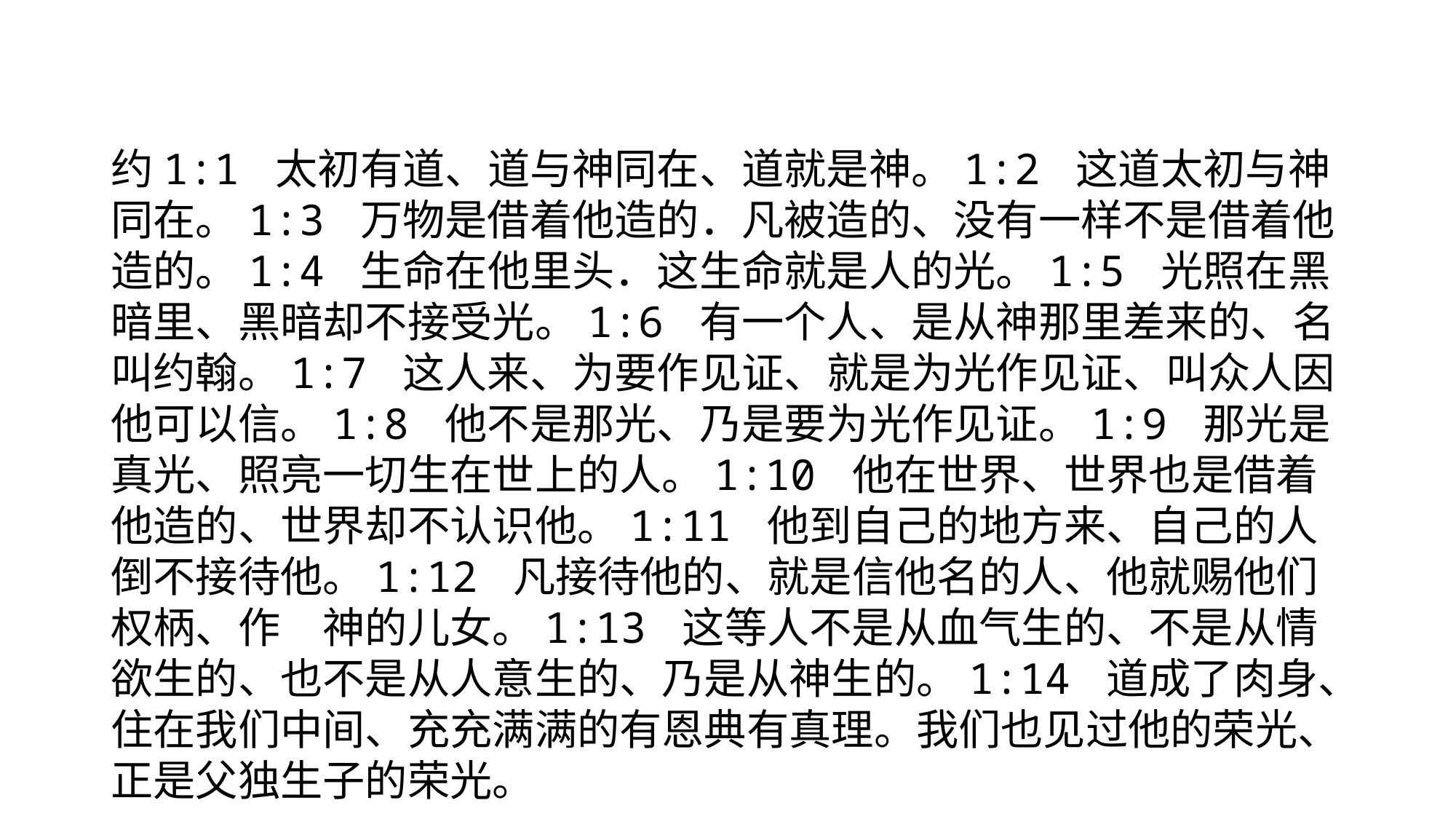

#
约1:1 太初有道、道与神同在、道就是神。1:2 这道太初与神同在。1:3 万物是借着他造的．凡被造的、没有一样不是借着他造的。1:4 生命在他里头．这生命就是人的光。1:5 光照在黑暗里、黑暗却不接受光。1:6 有一个人、是从神那里差来的、名叫约翰。1:7 这人来、为要作见证、就是为光作见证、叫众人因他可以信。1:8 他不是那光、乃是要为光作见证。1:9 那光是真光、照亮一切生在世上的人。1:10 他在世界、世界也是借着他造的、世界却不认识他。1:11 他到自己的地方来、自己的人倒不接待他。1:12 凡接待他的、就是信他名的人、他就赐他们权柄、作　神的儿女。1:13 这等人不是从血气生的、不是从情欲生的、也不是从人意生的、乃是从神生的。1:14 道成了肉身、住在我们中间、充充满满的有恩典有真理。我们也见过他的荣光、正是父独生子的荣光。